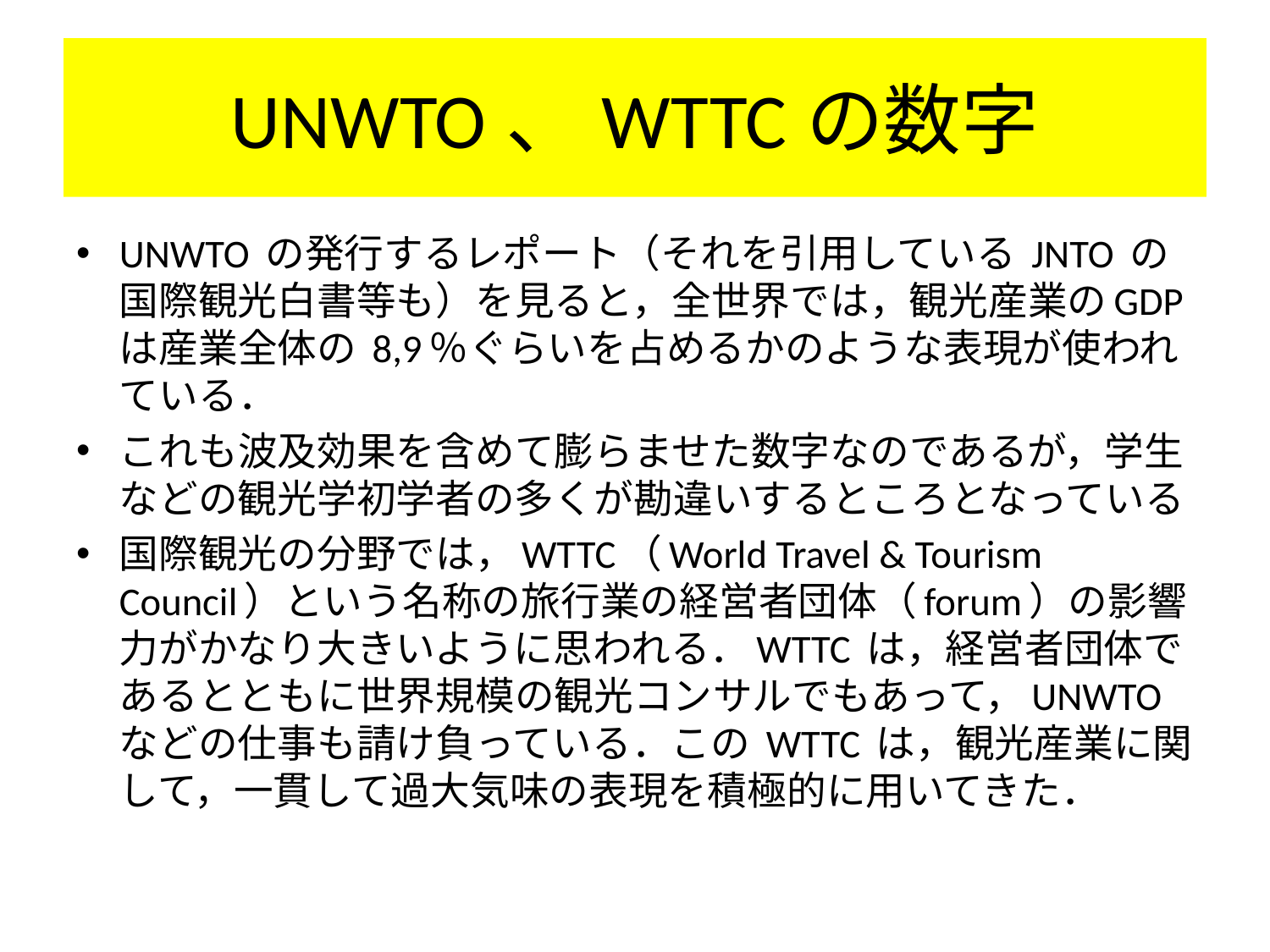

# UNWTO、WTTCの数字
UNWTO の発行するレポート（それを引用している JNTO の国際観光白書等も）を見ると，全世界では，観光産業のGDP は産業全体の 8,9％ぐらいを占めるかのような表現が使われている．
これも波及効果を含めて膨らませた数字なのであるが，学生などの観光学初学者の多くが勘違いするところとなっている
国際観光の分野では，WTTC（World Travel & Tourism Council）という名称の旅行業の経営者団体（forum）の影響力がかなり大きいように思われる．WTTC は，経営者団体であるとともに世界規模の観光コンサルでもあって，UNWTOなどの仕事も請け負っている．この WTTC は，観光産業に関して，一貫して過大気味の表現を積極的に用いてきた．